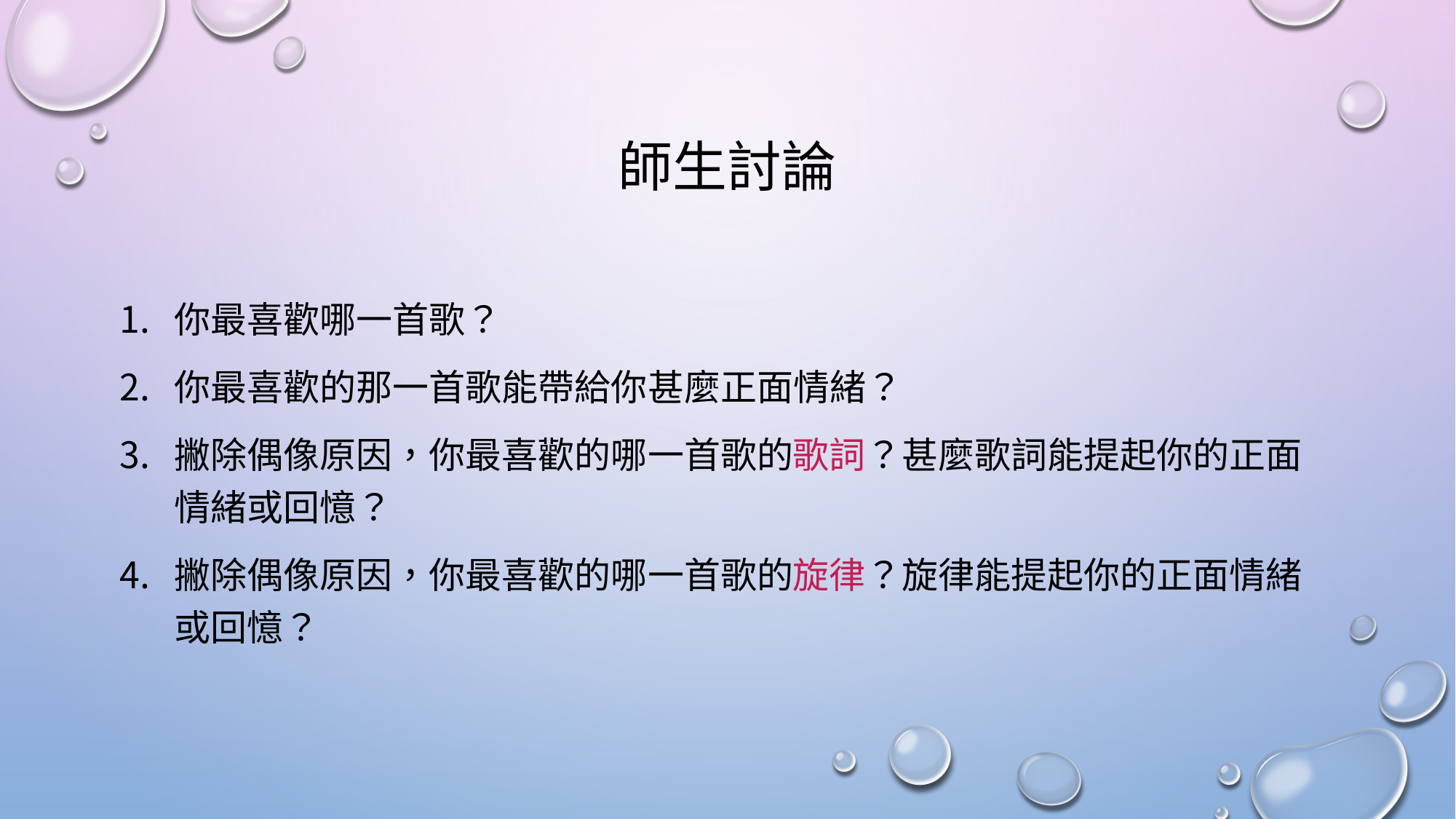

# 師生討論
你最喜歡哪一首歌？
你最喜歡的那一首歌能帶給你甚麼正面情緒？
撇除偶像原因，你最喜歡的哪一首歌的歌詞？甚麼歌詞能提起你的正面情緒或回憶？
撇除偶像原因，你最喜歡的哪一首歌的旋律？旋律能提起你的正面情緒或回憶？